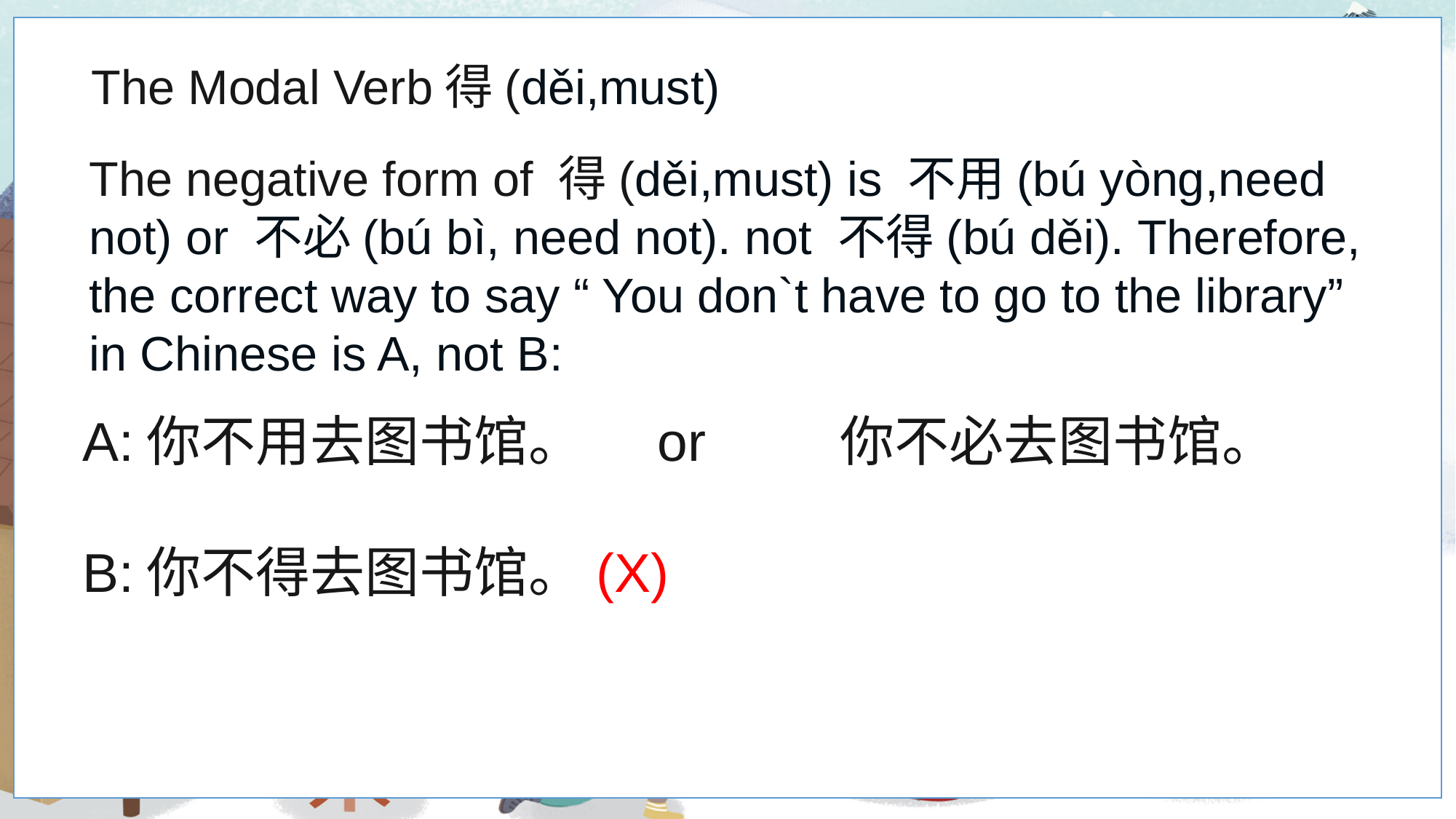

The Modal Verb得(děi,must)
The negative form of 得(děi,must) is 不用(bú yòng,need not) or 不必(bú bì, need not). not 不得(bú děi). Therefore, the correct way to say “ You don`t have to go to the library” in Chinese is A, not B:
1
A:你不用去图书馆。     or        你不必去图书馆。

B:你不得去图书馆。(X)